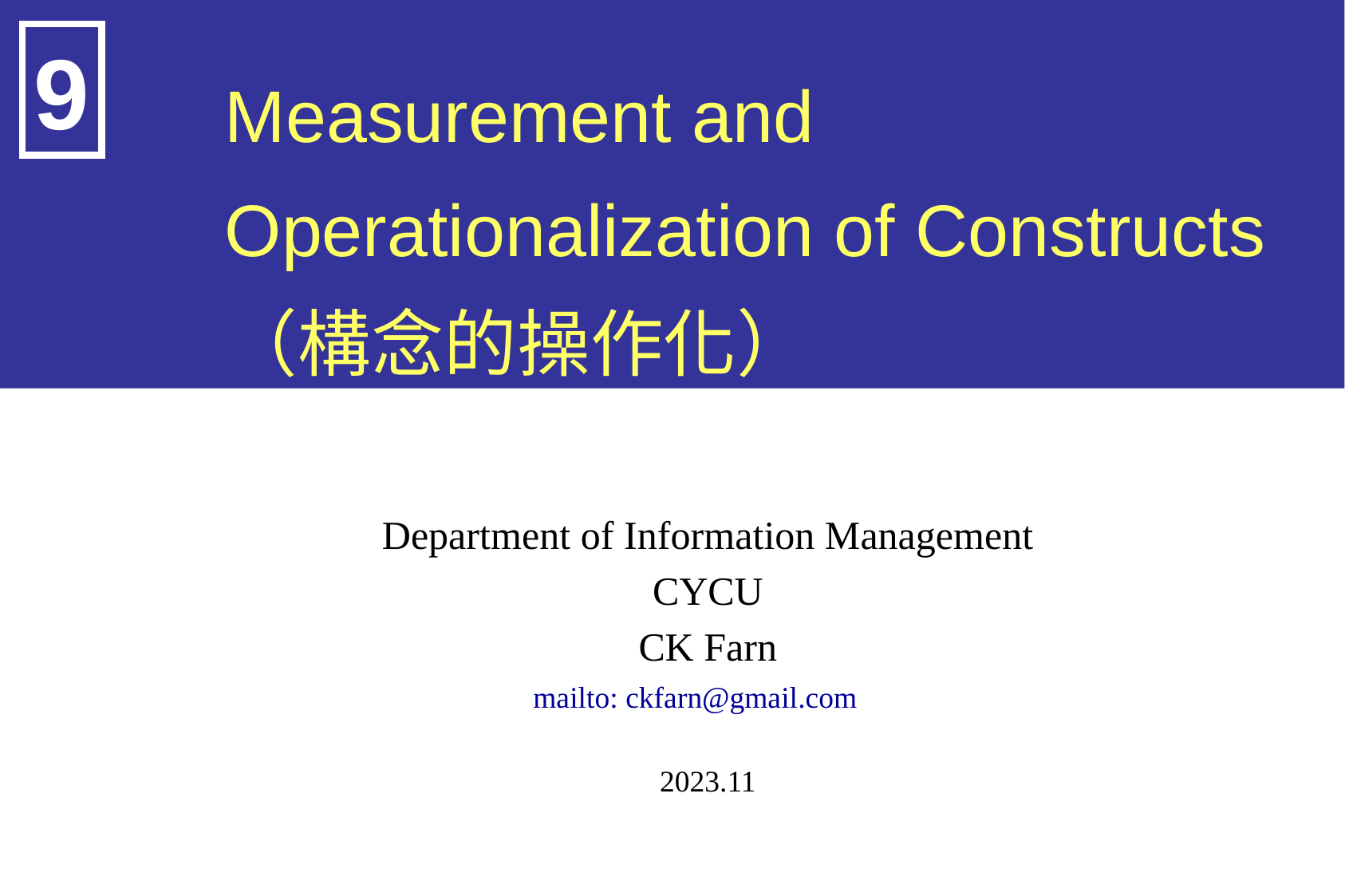

9
# Measurement and Operationalization of Constructs （構念的操作化）
Department of Information Management
CYCU
CK Farn
mailto: ckfarn@gmail.com

2023.11
CK Farn, CYCU
1